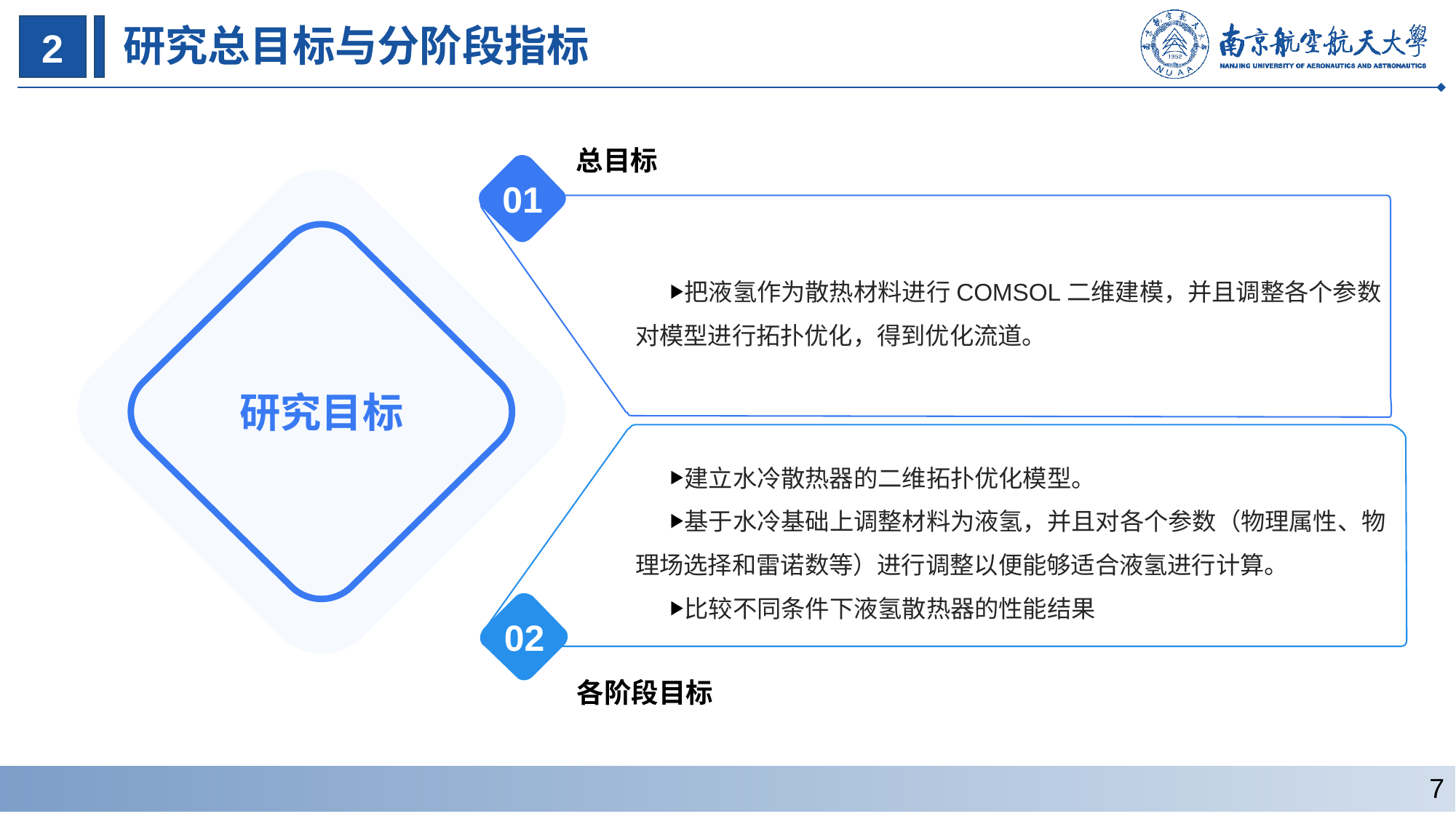

研究总目标与分阶段指标
2
总目标
01

把液氢作为散热材料进行COMSOL二维建模，并且调整各个参数对模型进行拓扑优化，得到优化流道。
研究目标
建立水冷散热器的二维拓扑优化模型。
基于水冷基础上调整材料为液氢，并且对各个参数（物理属性、物理场选择和雷诺数等）进行调整以便能够适合液氢进行计算。
比较不同条件下液氢散热器的性能结果
02
各阶段目标
7